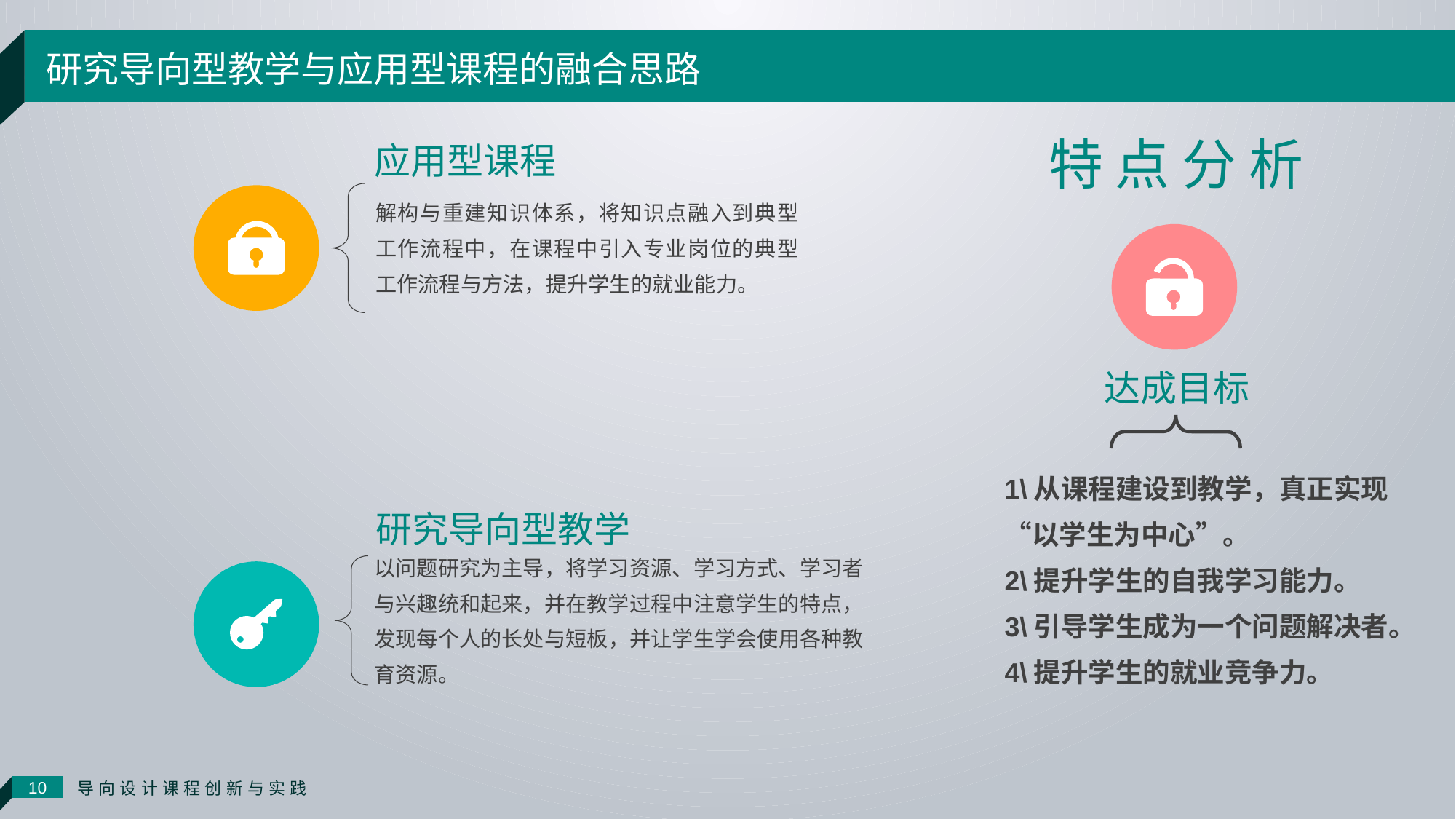

10

研究导向型教学与应用型课程的融合思路
特 点 分 析
应用型课程

解构与重建知识体系，将知识点融入到典型工作流程中，在课程中引入专业岗位的典型工作流程与方法，提升学生的就业能力。

达成目标

1\从课程建设到教学，真正实现“以学生为中心”。
2\提升学生的自我学习能力。
3\引导学生成为一个问题解决者。
4\提升学生的就业竞争力。
研究导向型教学
以问题研究为主导，将学习资源、学习方式、学习者与兴趣统和起来，并在教学过程中注意学生的特点，发现每个人的长处与短板，并让学生学会使用各种教育资源。

导向设计课程创新与实践